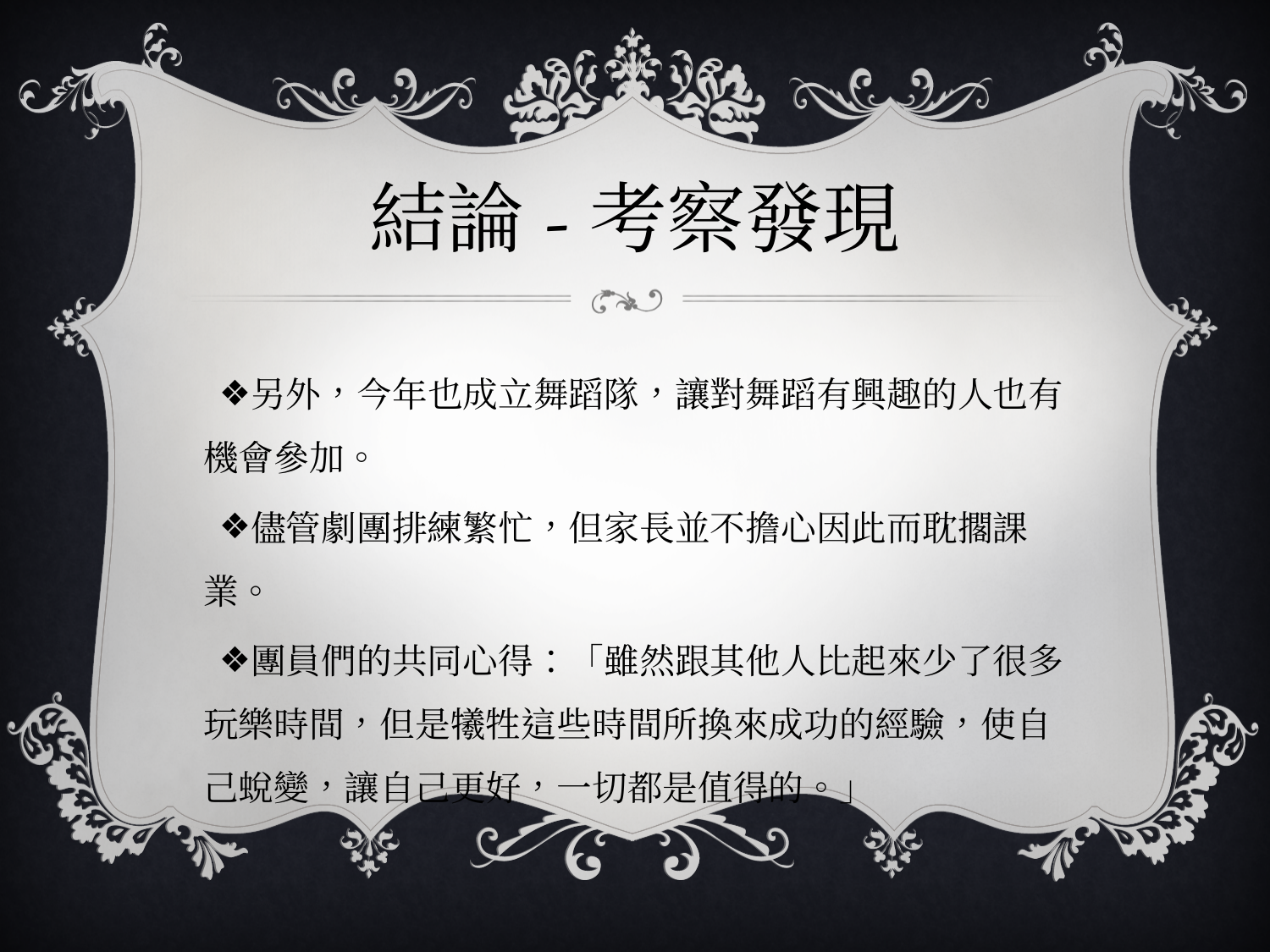

# 結論-考察發現
另外，今年也成立舞蹈隊，讓對舞蹈有興趣的人也有機會參加。
儘管劇團排練繁忙，但家長並不擔心因此而耽擱課業。
團員們的共同心得：「雖然跟其他人比起來少了很多玩樂時間，但是犧牲這些時間所換來成功的經驗，使自己蛻變，讓自己更好，一切都是值得的。」